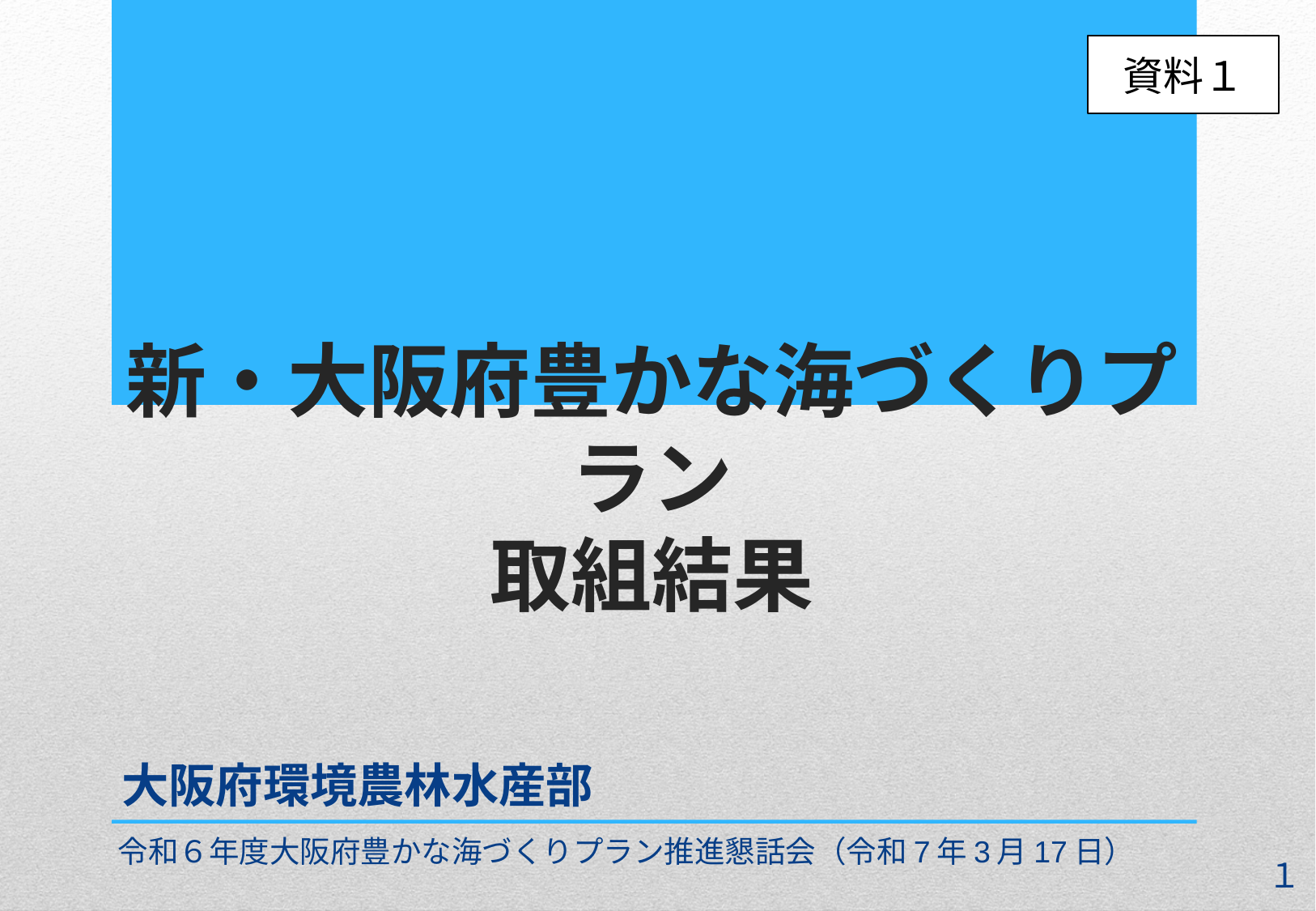

資料１
# 新・大阪府豊かな海づくりプラン 取組結果
大阪府環境農林水産部
令和６年度大阪府豊かな海づくりプラン推進懇話会（令和7年3月17日）
１